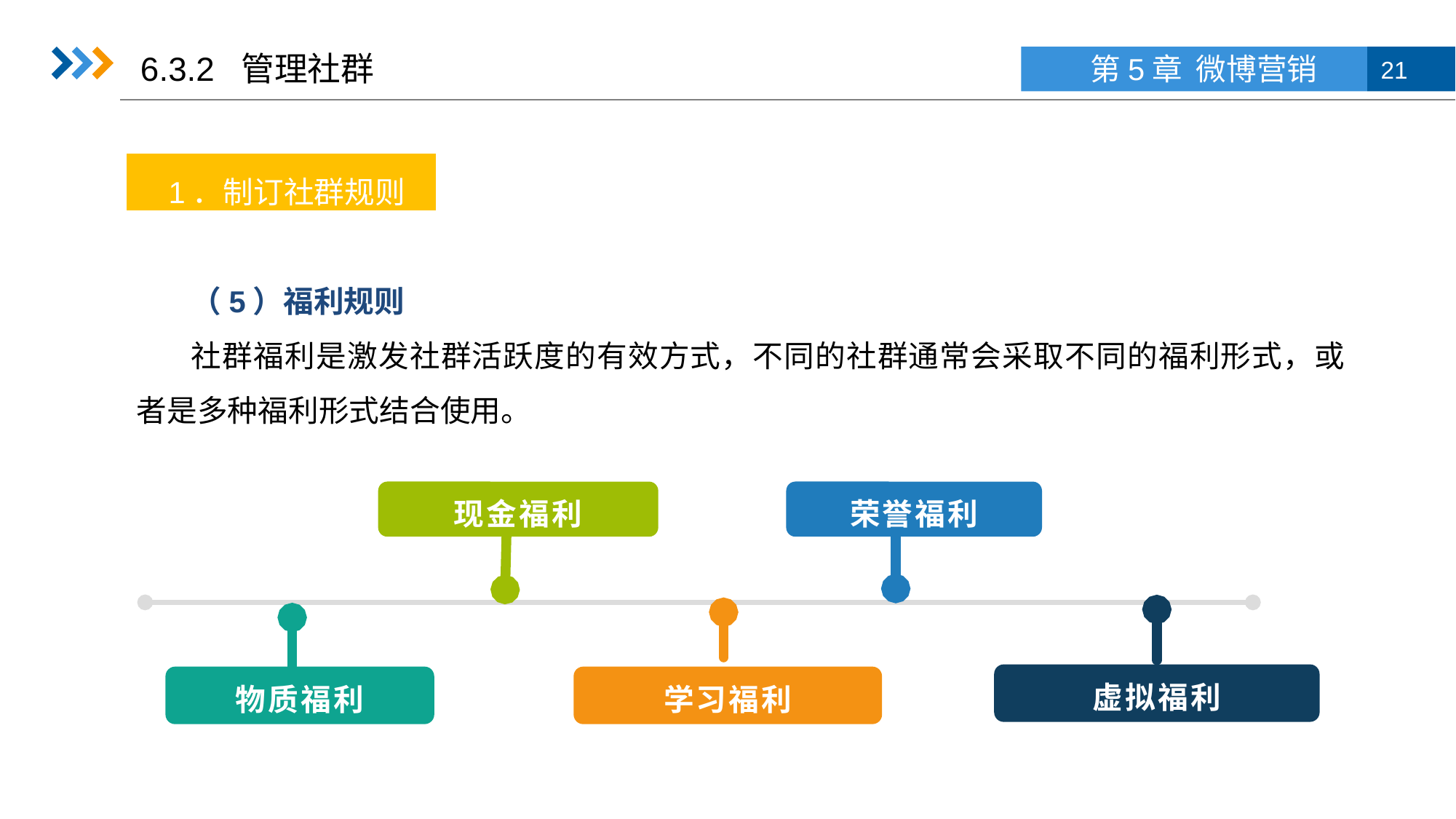

6.3.2  管理社群
1．制订社群规则
（5）福利规则
社群福利是激发社群活跃度的有效方式，不同的社群通常会采取不同的福利形式，或者是多种福利形式结合使用。
现金福利
荣誉福利
虚拟福利
物质福利
学习福利